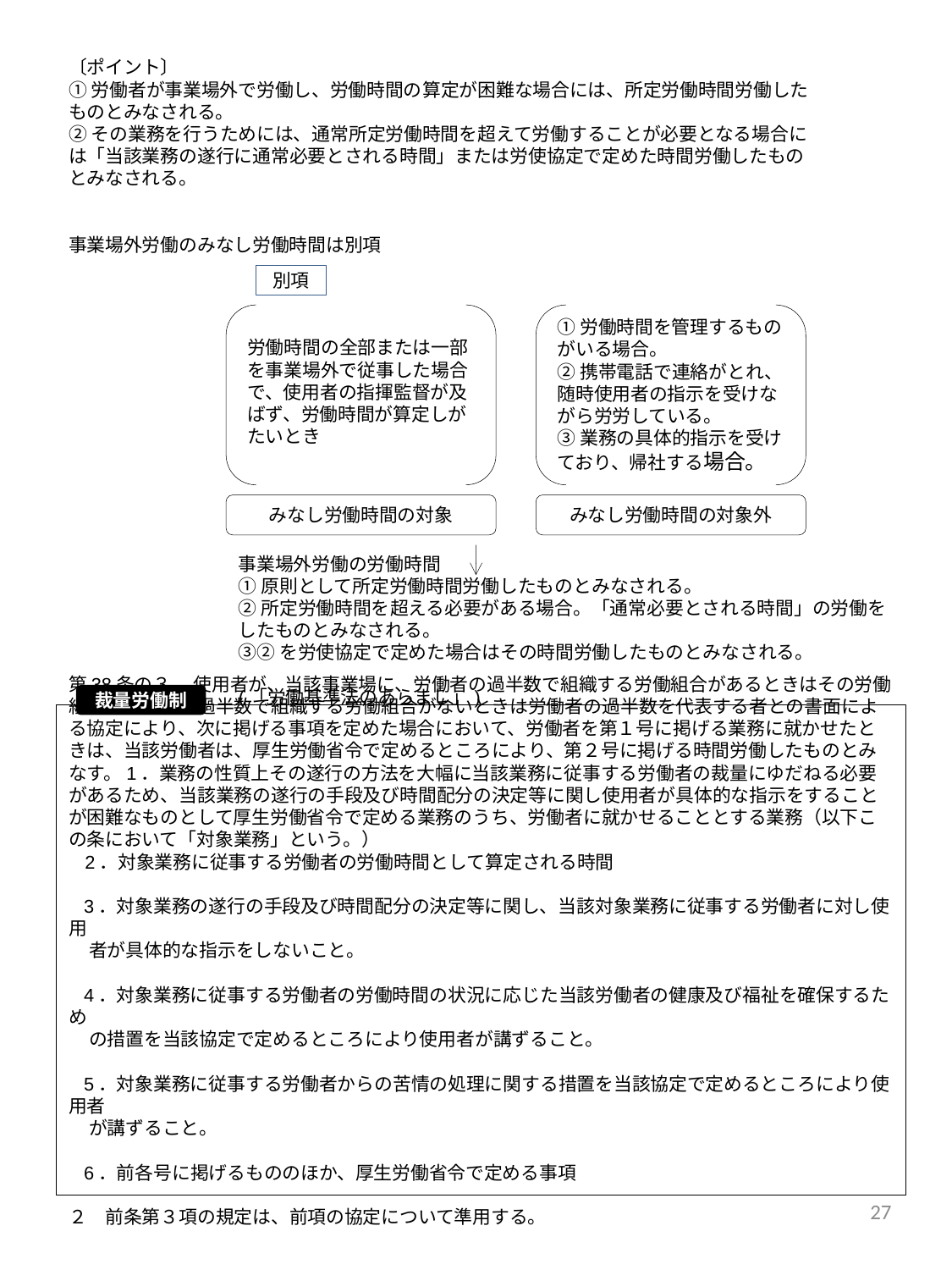

〔ポイント〕
①労働者が事業場外で労働し、労働時間の算定が困難な場合には、所定労働時間労働したものとみなされる。
②その業務を行うためには、通常所定労働時間を超えて労働することが必要となる場合には「当該業務の遂行に通常必要とされる時間」または労使協定で定めた時間労働したものとみなされる。

事業場外労働のみなし労働時間は別項

別項

労働時間の全部または一部を事業場外で従事した場合で、使用者の指揮監督が及ばず、労働時間が算定しがたいとき

①労働時間を管理するものがいる場合。
②携帯電話で連絡がとれ、随時使用者の指示を受けながら労労している。
③業務の具体的指示を受けており、帰社する場合。
みなし労働時間の対象

みなし労働時間の対象外

事業場外労働の労働時間
①原則として所定労働時間労働したものとみなされる。
②所定労働時間を超える必要がある場合。「通常必要とされる時間」の労働をしたものとみなされる。
③②を労使協定で定めた場合はその時間労働したものとみなされる。
　　　　　　　　　　　　　　　　　　　　　　　　　　　　　　　　　(「労働基準法のあらまし」)
裁量労働制

第38条の３　 使用者が、当該事業場に、労働者の過半数で組織する労働組合があるときはその労働組合、労働者の過半数で組織する労働組合がないときは労働者の過半数を代表する者との書面による協定により、次に掲げる事項を定めた場合において、労働者を第１号に掲げる業務に就かせたときは、当該労働者は、厚生労働省令で定めるところにより、第２号に掲げる時間労働したものとみなす。1．業務の性質上その遂行の方法を大幅に当該業務に従事する労働者の裁量にゆだねる必要があるため、当該業務の遂行の手段及び時間配分の決定等に関し使用者が具体的な指示をすることが困難なものとして厚生労働省令で定める業務のうち、労働者に就かせることとする業務（以下この条において「対象業務」という。）
   2．対象業務に従事する労働者の労働時間として算定される時間
   3．対象業務の遂行の手段及び時間配分の決定等に関し、当該対象業務に従事する労働者に対し使用
    者が具体的な指示をしないこと。
   4．対象業務に従事する労働者の労働時間の状況に応じた当該労働者の健康及び福祉を確保するため
    の措置を当該協定で定めるところにより使用者が講ずること。
   5．対象業務に従事する労働者からの苦情の処理に関する措置を当該協定で定めるところにより使用者
    が講ずること。
   6．前各号に掲げるもののほか、厚生労働省令で定める事項
２　前条第３項の規定は、前項の協定について準用する。

27